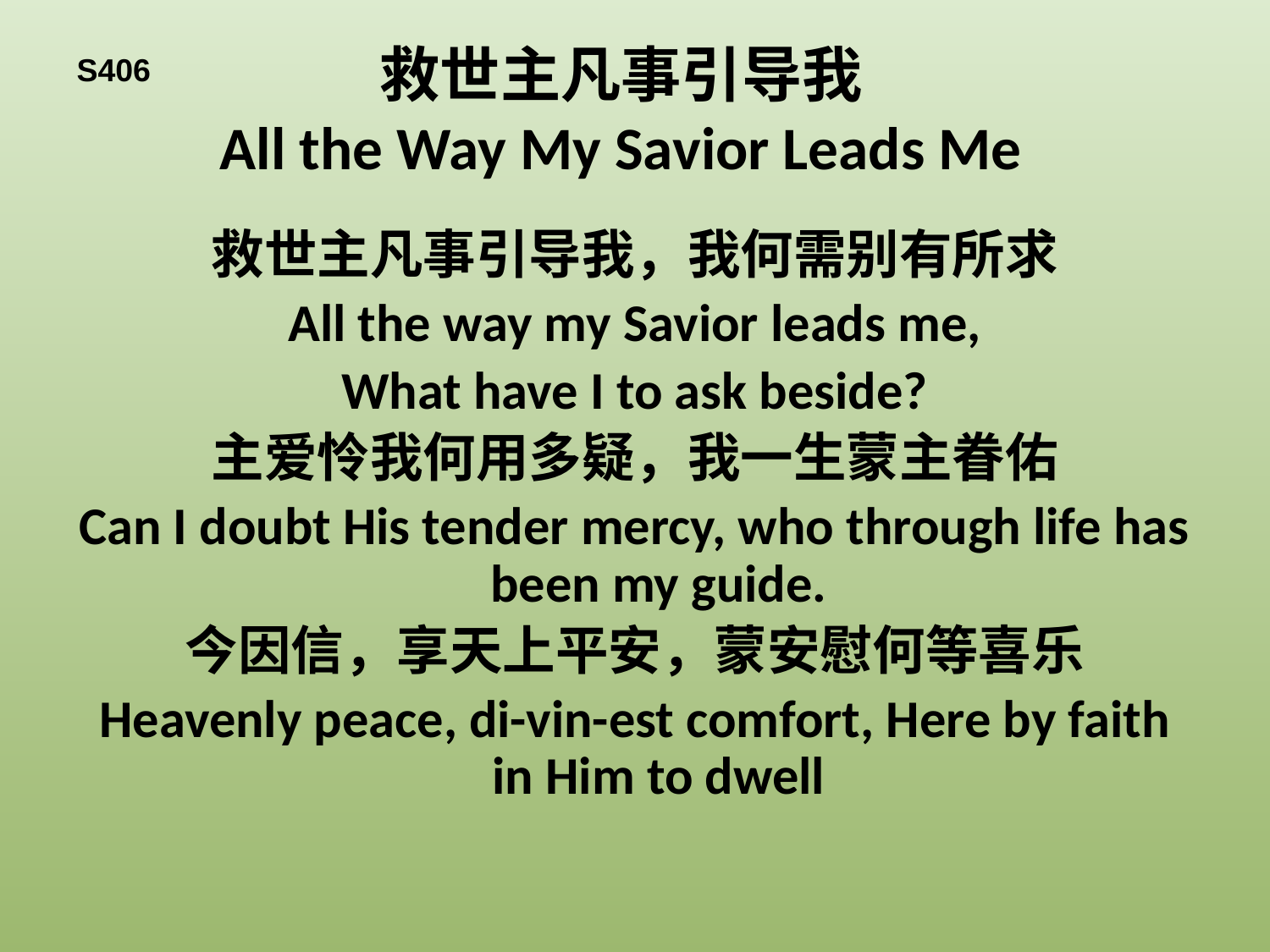

# 救世主凡事引导我 All the Way My Savior Leads Me
S406
救世主凡事引导我，我何需别有所求
All the way my Savior leads me,
What have I to ask beside?
主爱怜我何用多疑，我一生蒙主眷佑
Can I doubt His tender mercy, who through life has been my guide.
今因信，享天上平安，蒙安慰何等喜乐
Heavenly peace, di-vin-est comfort, Here by faith in Him to dwell